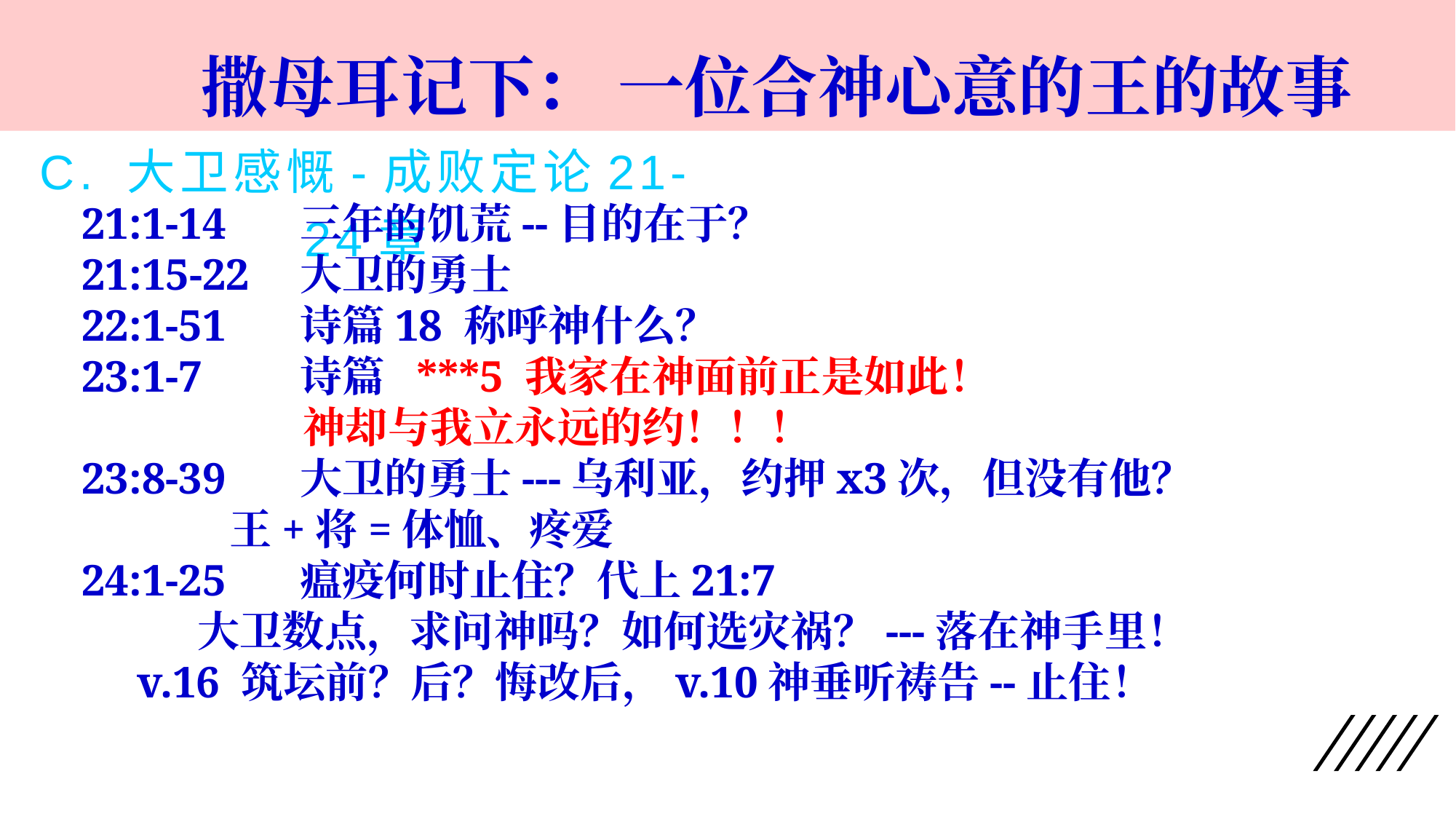

撒母耳记下： 一位合神心意的王的故事
C. 大卫感慨-成败定论21-24章
21:1-14	三年的饥荒--目的在于？
21:15-22	大卫的勇士
22:1-51	诗篇18 称呼神什么？
23:1-7	诗篇  ***5 我家在神面前正是如此！
                    神却与我立永远的约！！！
23:8-39	大卫的勇士---乌利亚，约押x3次，但没有他？
             王+将=体恤、疼爱
24:1-25	瘟疫何时止住？代上21:7
          大卫数点，求问神吗？如何选灾祸？---落在神手里！
     v.16 筑坛前？后？悔改后，v.10神垂听祷告--止住！